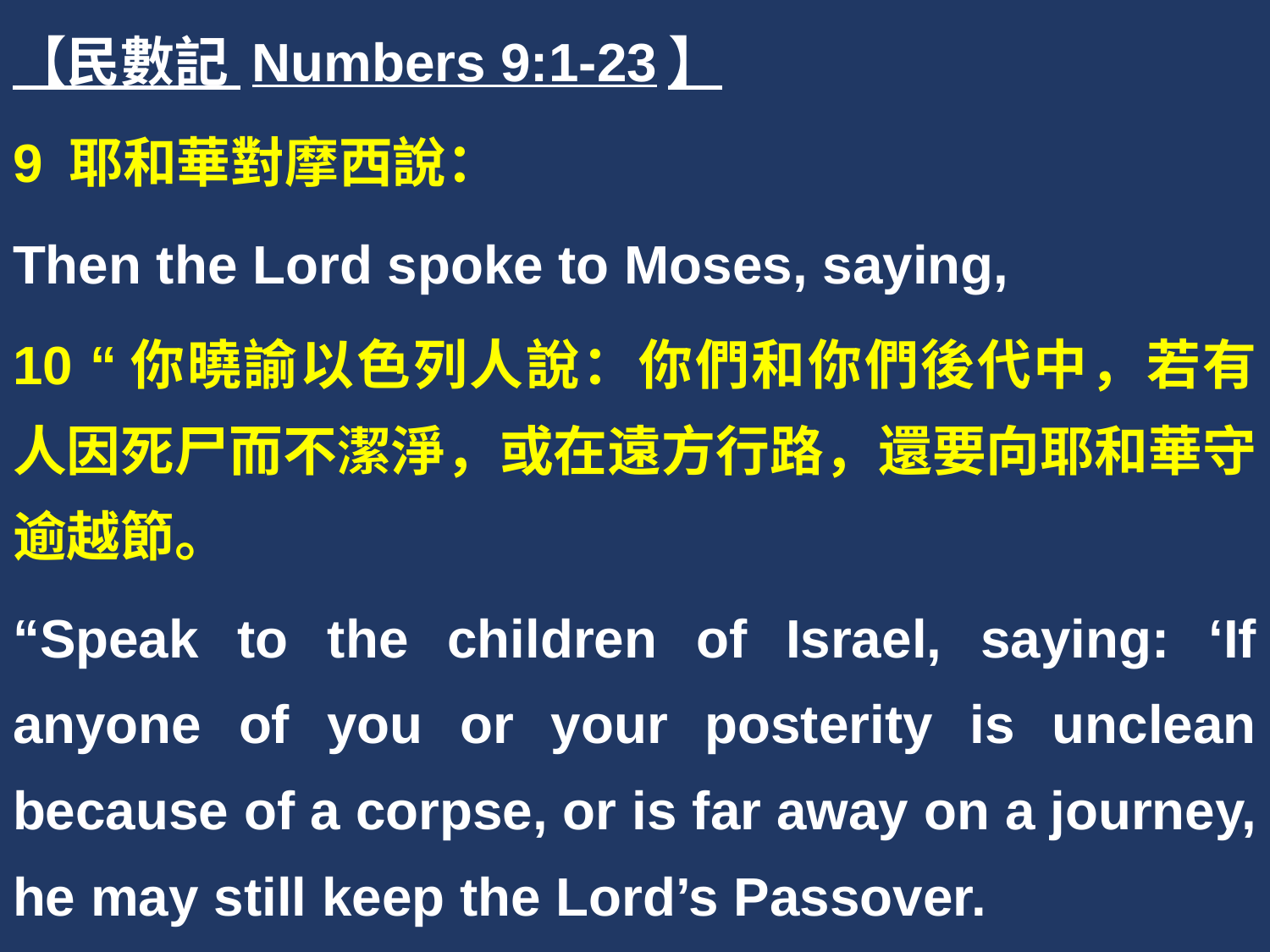

【民數記 Numbers 9:1-23】
9 耶和華對摩西說：
Then the Lord spoke to Moses, saying,
10 “你曉諭以色列人說：你們和你們後代中，若有人因死尸而不潔淨，或在遠方行路，還要向耶和華守逾越節。
“Speak to the children of Israel, saying: ‘If anyone of you or your posterity is unclean because of a corpse, or is far away on a journey, he may still keep the Lord’s Passover.